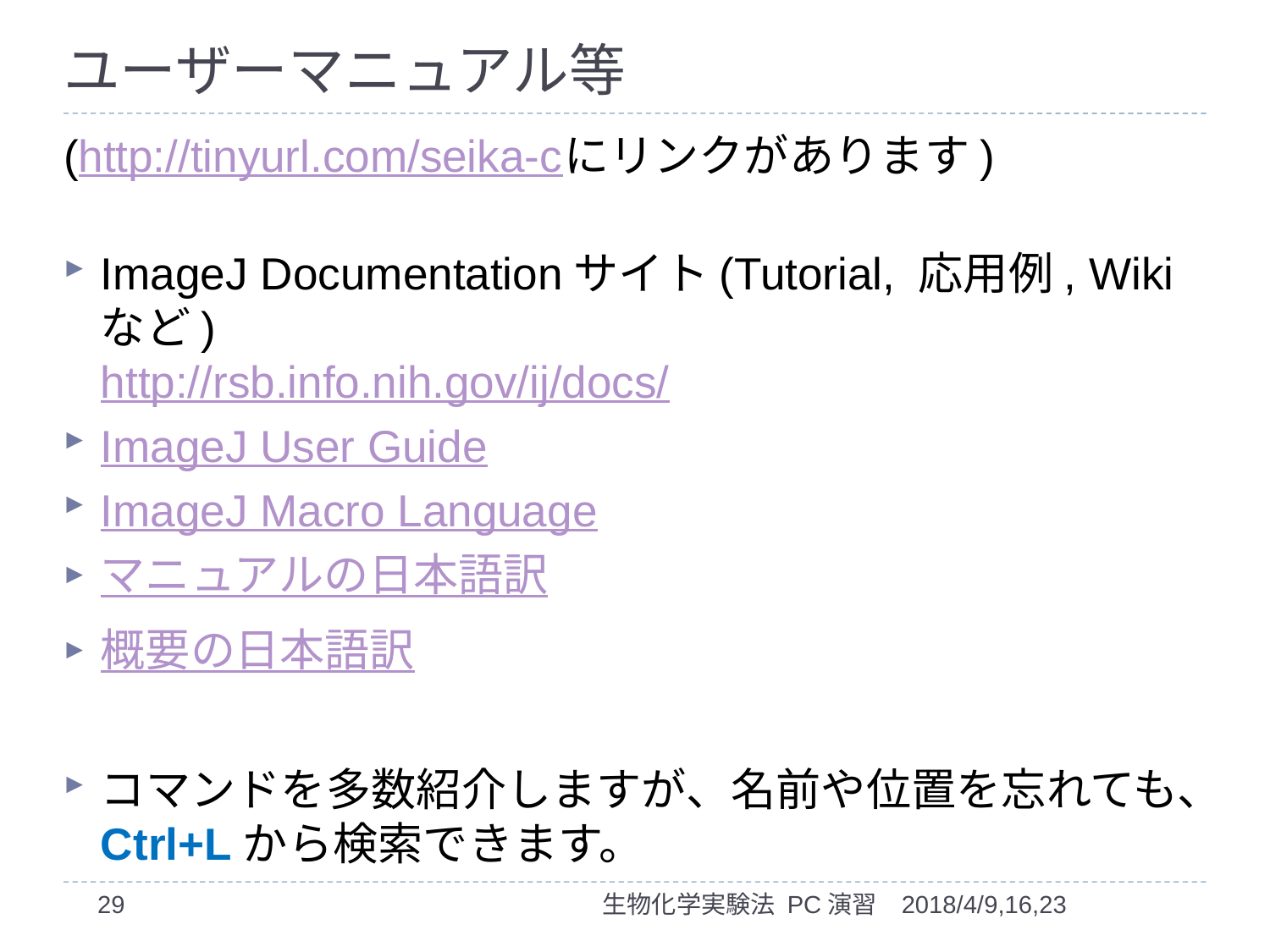

# ユーザーマニュアル等
(http://tinyurl.com/seika-cにリンクがあります)
ImageJ Documentationサイト(Tutorial, 応用例, Wikiなど)
http://rsb.info.nih.gov/ij/docs/
ImageJ User Guide
ImageJ Macro Language
マニュアルの日本語訳
概要の日本語訳

コマンドを多数紹介しますが、名前や位置を忘れても、Ctrl+Lから検索できます。
29
生物化学実験法 PC演習
2018/4/9,16,23